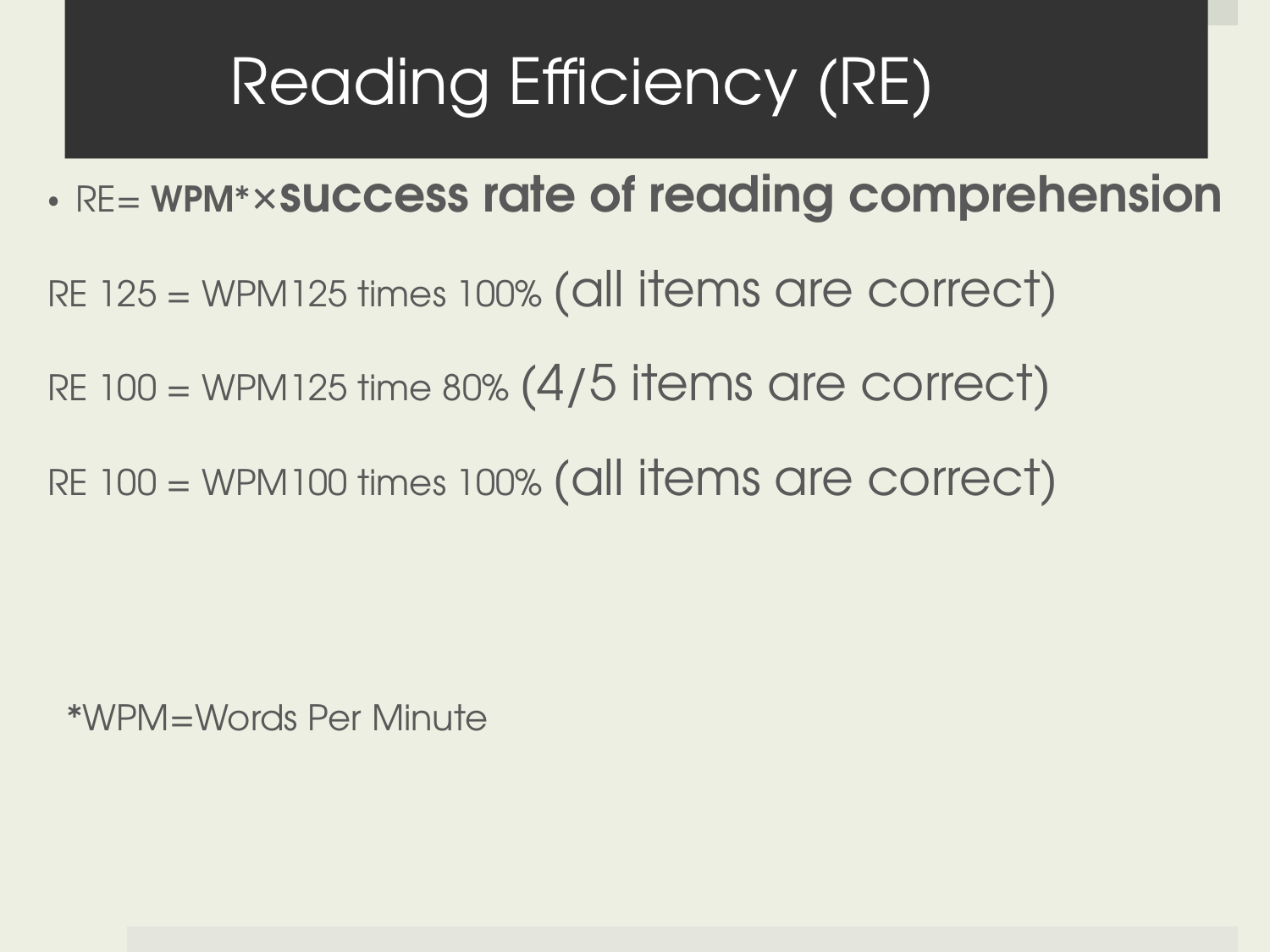

# Reading Efficiency (RE)
・ RE= WPM*✕success rate of reading comprehension
RE 125 = WPM125 times 100% (all items are correct)
RE 100 = WPM125 time 80% (4/5 items are correct)
RE 100 = WPM100 times 100% (all items are correct)

  *WPM=Words Per Minute